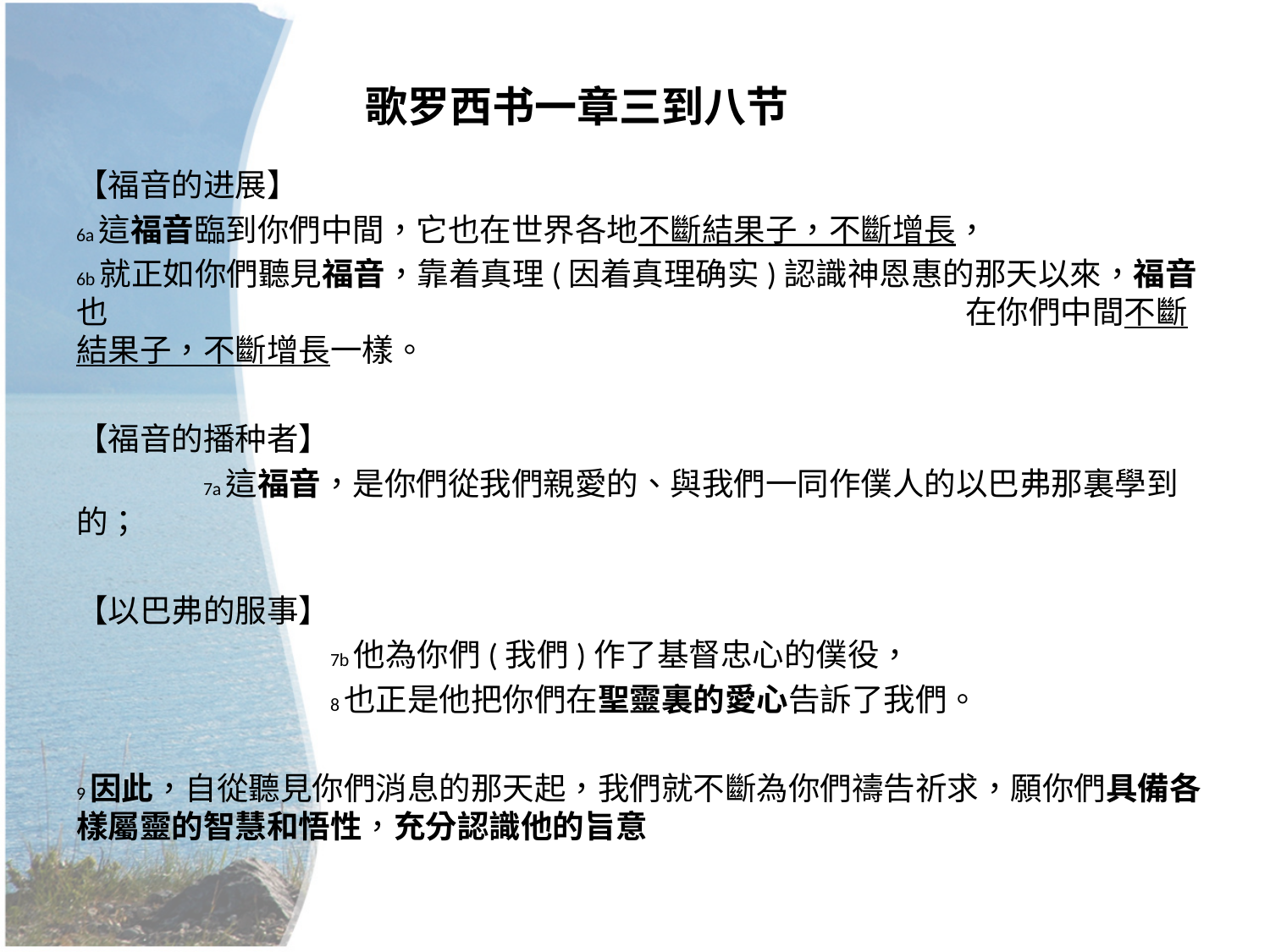

歌罗西书一章三到八节
【福音的进展】
6a這福音臨到你們中間，它也在世界各地不斷結果子，不斷增長，
6b就正如你們聽見福音，靠着真理(因着真理确实)認識神恩惠的那天以來，福音也							在你們中間不斷結果子，不斷增長一樣。

【福音的播种者】
	7a這福音，是你們從我們親愛的、與我們一同作僕人的以巴弗那裏學到的；

【以巴弗的服事】
		7b他為你們(我們)作了基督忠心的僕役，
		8也正是他把你們在聖靈裏的愛心告訴了我們。

9因此，自從聽見你們消息的那天起，我們就不斷為你們禱告祈求，願你們具備各樣屬靈的智慧和悟性，充分認識他的旨意